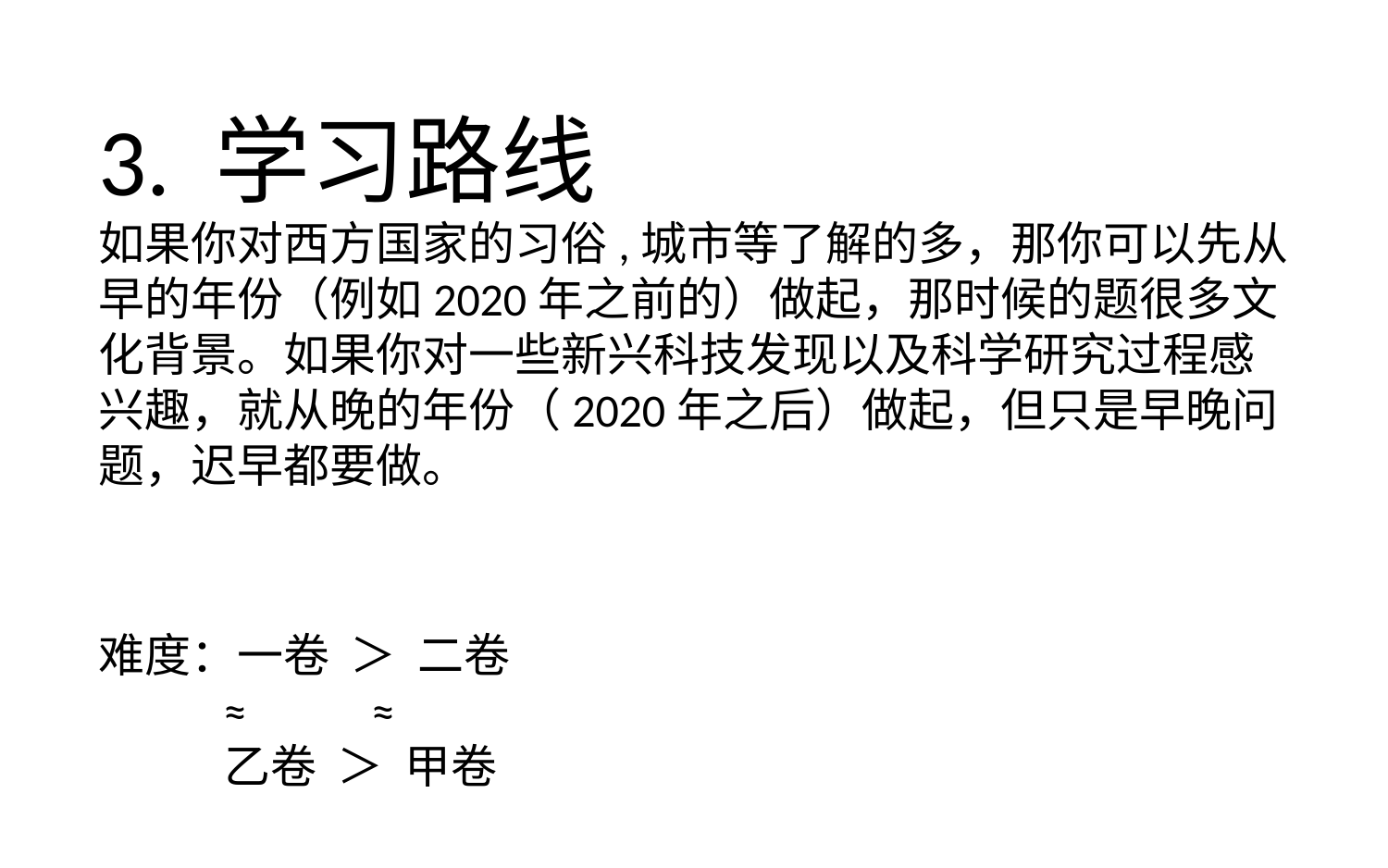

3. 学习路线
如果你对西方国家的习俗,城市等了解的多，那你可以先从早的年份（例如2020年之前的）做起，那时候的题很多文化背景。如果你对一些新兴科技发现以及科学研究过程感兴趣，就从晚的年份（2020年之后）做起，但只是早晚问题，迟早都要做。
难度：一卷  ＞  二卷
            ≈            ≈
           乙卷  ＞  甲卷